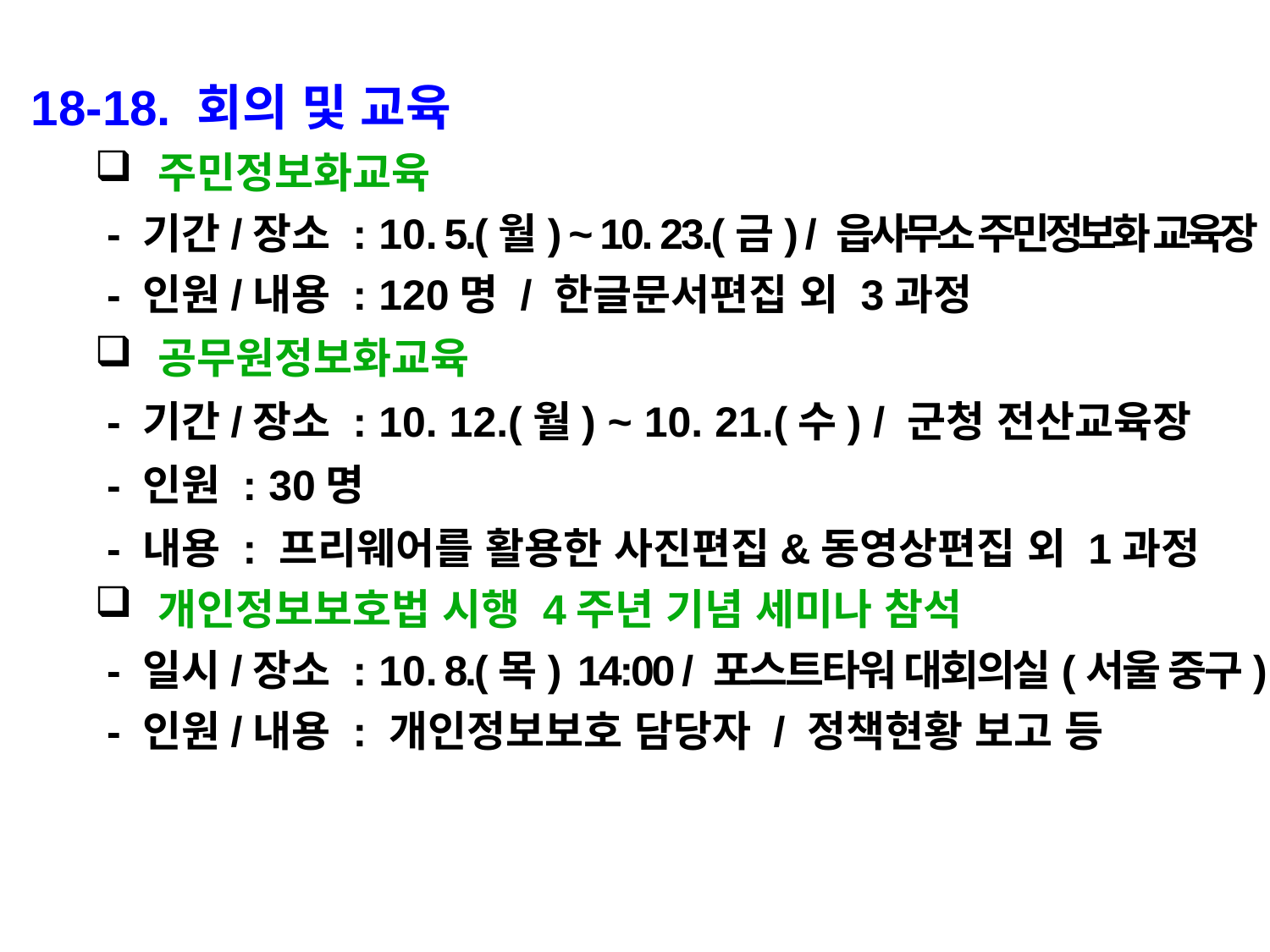

18-18. 회의 및 교육
주민정보화교육
 - 기간/장소 : 10. 5.(월) ~ 10. 23.(금) / 읍사무소 주민정보화 교육장
 - 인원/내용 : 120명 / 한글문서편집 외 3과정
공무원정보화교육
 - 기간/장소 : 10. 12.(월) ~ 10. 21.(수) / 군청 전산교육장
 - 인원 : 30명
 - 내용 : 프리웨어를 활용한 사진편집&동영상편집 외 1과정
개인정보보호법 시행 4주년 기념 세미나 참석
 - 일시/장소 : 10. 8.(목)  14:00 / 포스트타워 대회의실(서울 중구)
 - 인원/내용 : 개인정보보호 담당자 / 정책현황 보고 등